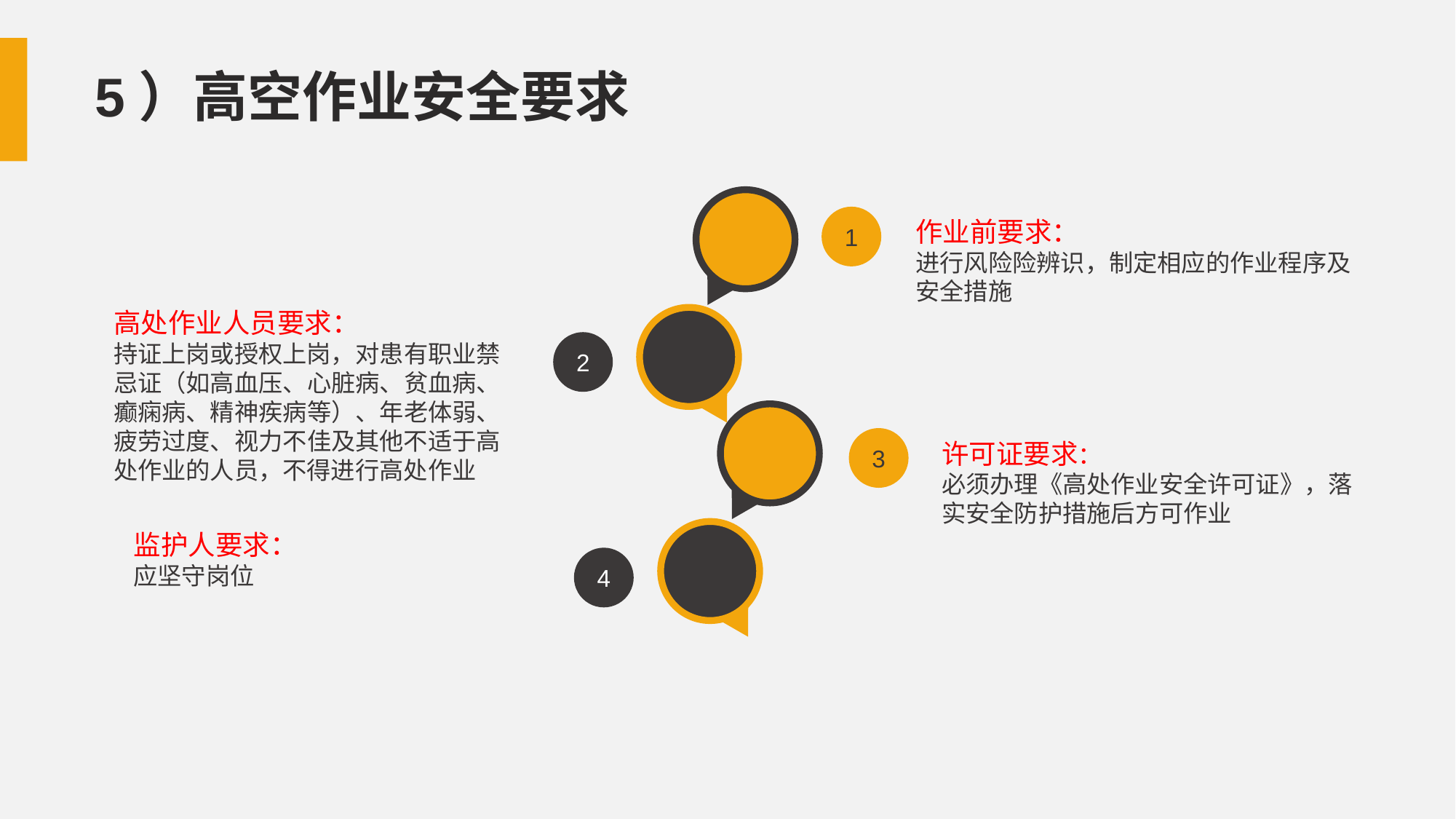

5）高空作业安全要求

1
作业前要求：
进行风险险辨识，制定相应的作业程序及安全措施

高处作业人员要求：
持证上岗或授权上岗，对患有职业禁忌证（如高血压、心脏病、贫血病、癫痫病、精神疾病等）、年老体弱、疲劳过度、视力不佳及其他不适于高处作业的人员，不得进行高处作业

2

3
许可证要求：
必须办理《高处作业安全许可证》，落实安全防护措施后方可作业

监护人要求：
应坚守岗位
4